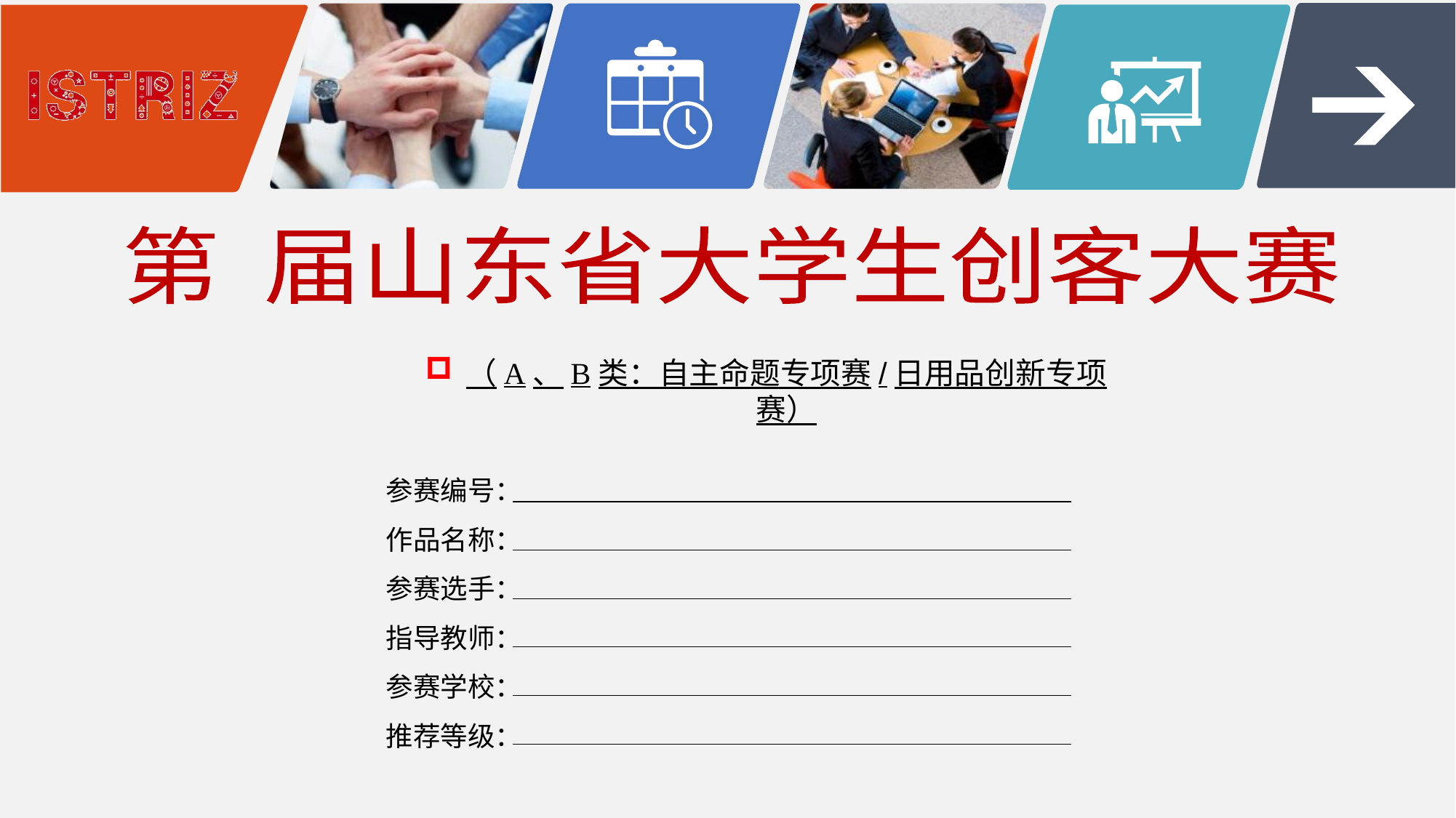

第  届山东省大学生创客大赛
（A、B类：自主命题专项赛/日用品创新专项赛）
参赛编号：
作品名称：
参赛选手：
指导教师：
参赛学校：
推荐等级：